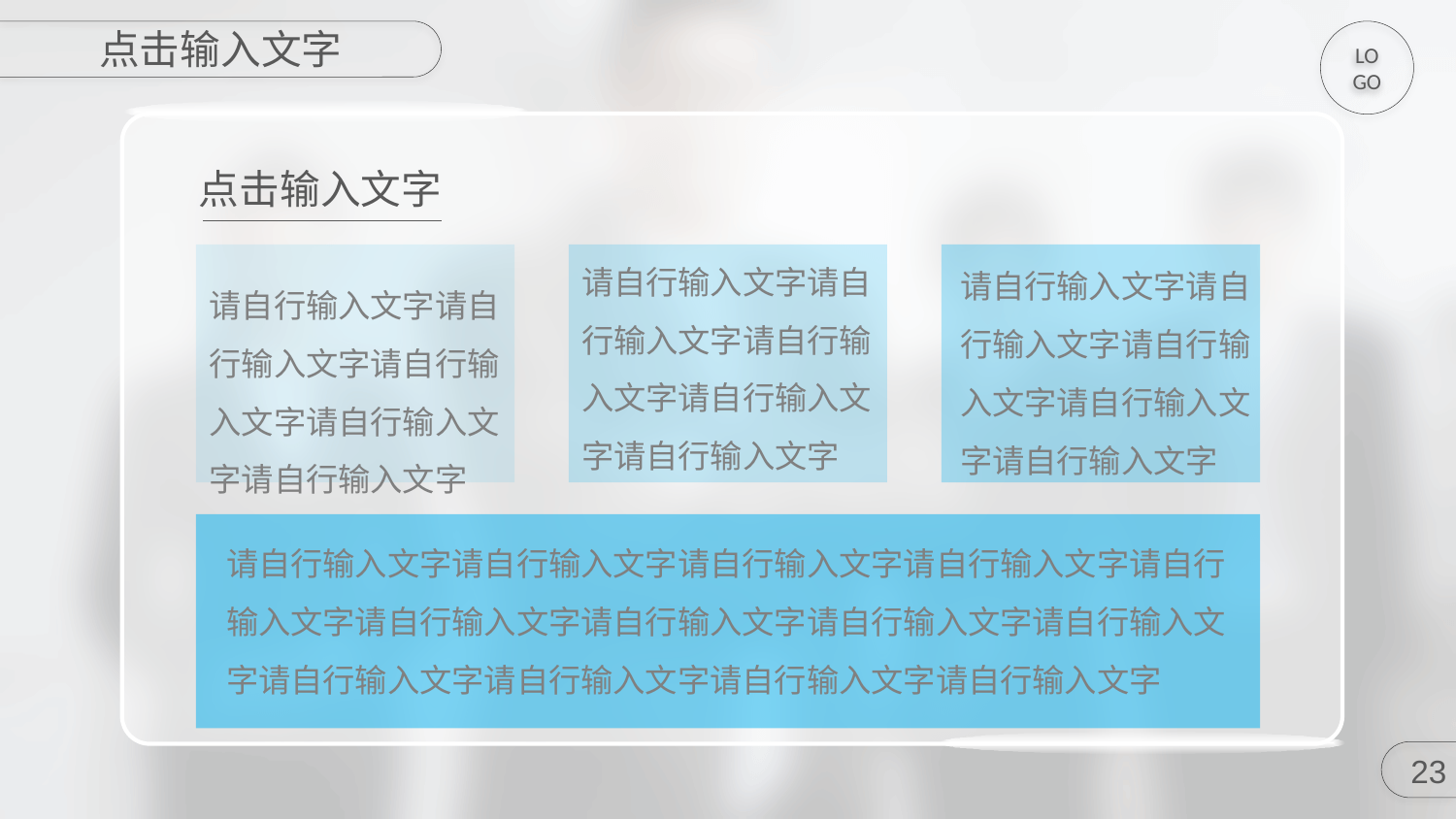

点击输入文字

LOGO
点击输入文字

请自行输入文字请自行输入文字请自行输入文字请自行输入文字请自行输入文字
请自行输入文字请自行输入文字请自行输入文字请自行输入文字请自行输入文字
请自行输入文字请自行输入文字请自行输入文字请自行输入文字请自行输入文字
请自行输入文字请自行输入文字请自行输入文字请自行输入文字请自行输入文字请自行输入文字请自行输入文字请自行输入文字请自行输入文字请自行输入文字请自行输入文字请自行输入文字请自行输入文字